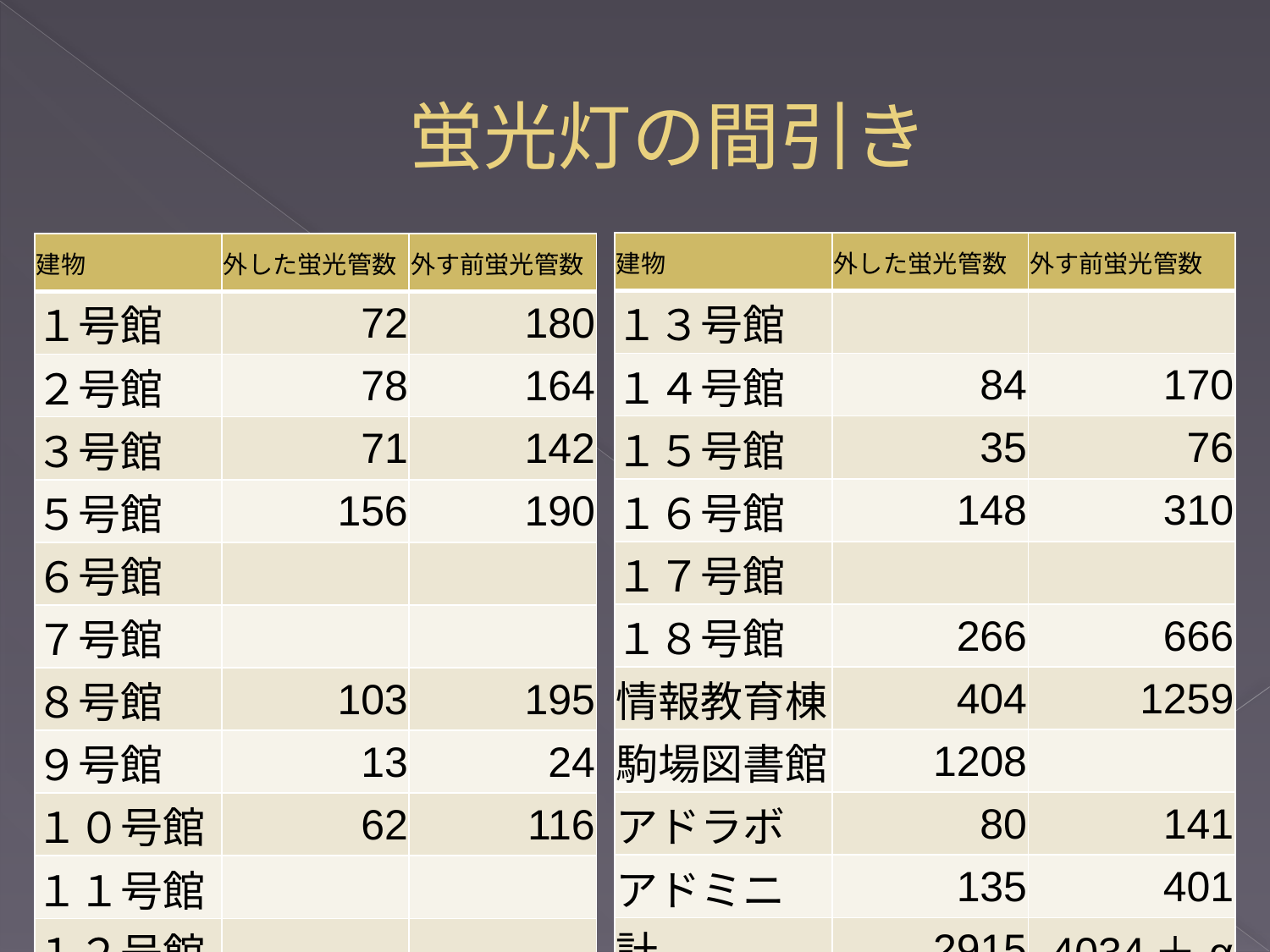

# 蛍光灯の間引き
| 建物 | 外した蛍光管数 | 外す前蛍光管数 |
| --- | --- | --- |
| １３号館 |  |  |
| １４号館 | 84 | 170 |
| １５号館 | 35 | 76 |
| １６号館 | 148 | 310 |
| １７号館 |  |  |
| １８号館 | 266 | 666 |
| 情報教育棟 | 404 | 1259 |
| 駒場図書館 | 1208 |  |
| アドラボ | 80 | 141 |
| アドミニ | 135 | 401 |
| 計 | 2915 | 4034＋α |
| 建物 | 外した蛍光管数 | 外す前蛍光管数 |
| --- | --- | --- |
| １号館 | 72 | 180 |
| ２号館 | 78 | 164 |
| ３号館 | 71 | 142 |
| ５号館 | 156 | 190 |
| ６号館 |  |  |
| ７号館 |  |  |
| ８号館 | 103 | 195 |
| ９号館 | 13 | 24 |
| １０号館 | 62 | 116 |
| １１号館 |  |  |
| １２号館 |  |  |